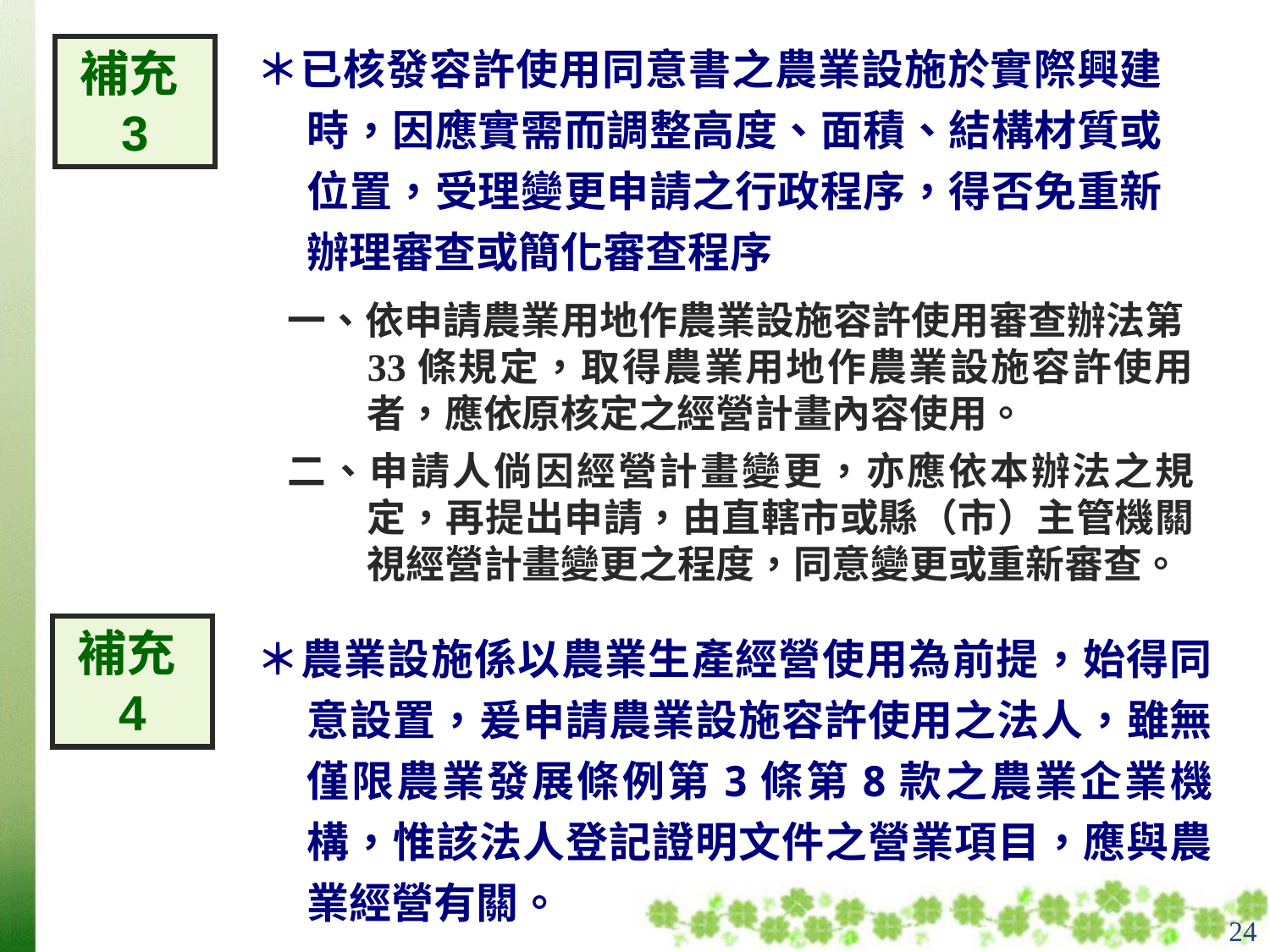

＊已核發容許使用同意書之農業設施於實際興建時，因應實需而調整高度、面積、結構材質或位置，受理變更申請之行政程序，得否免重新辦理審查或簡化審查程序
補充3
一、依申請農業用地作農業設施容許使用審查辦法第33條規定，取得農業用地作農業設施容許使用者，應依原核定之經營計畫內容使用。
二、申請人倘因經營計畫變更，亦應依本辦法之規定，再提出申請，由直轄市或縣（市）主管機關視經營計畫變更之程度，同意變更或重新審查。
補充4
＊農業設施係以農業生產經營使用為前提，始得同意設置，爰申請農業設施容許使用之法人，雖無僅限農業發展條例第3條第8款之農業企業機構，惟該法人登記證明文件之營業項目，應與農業經營有關。
24